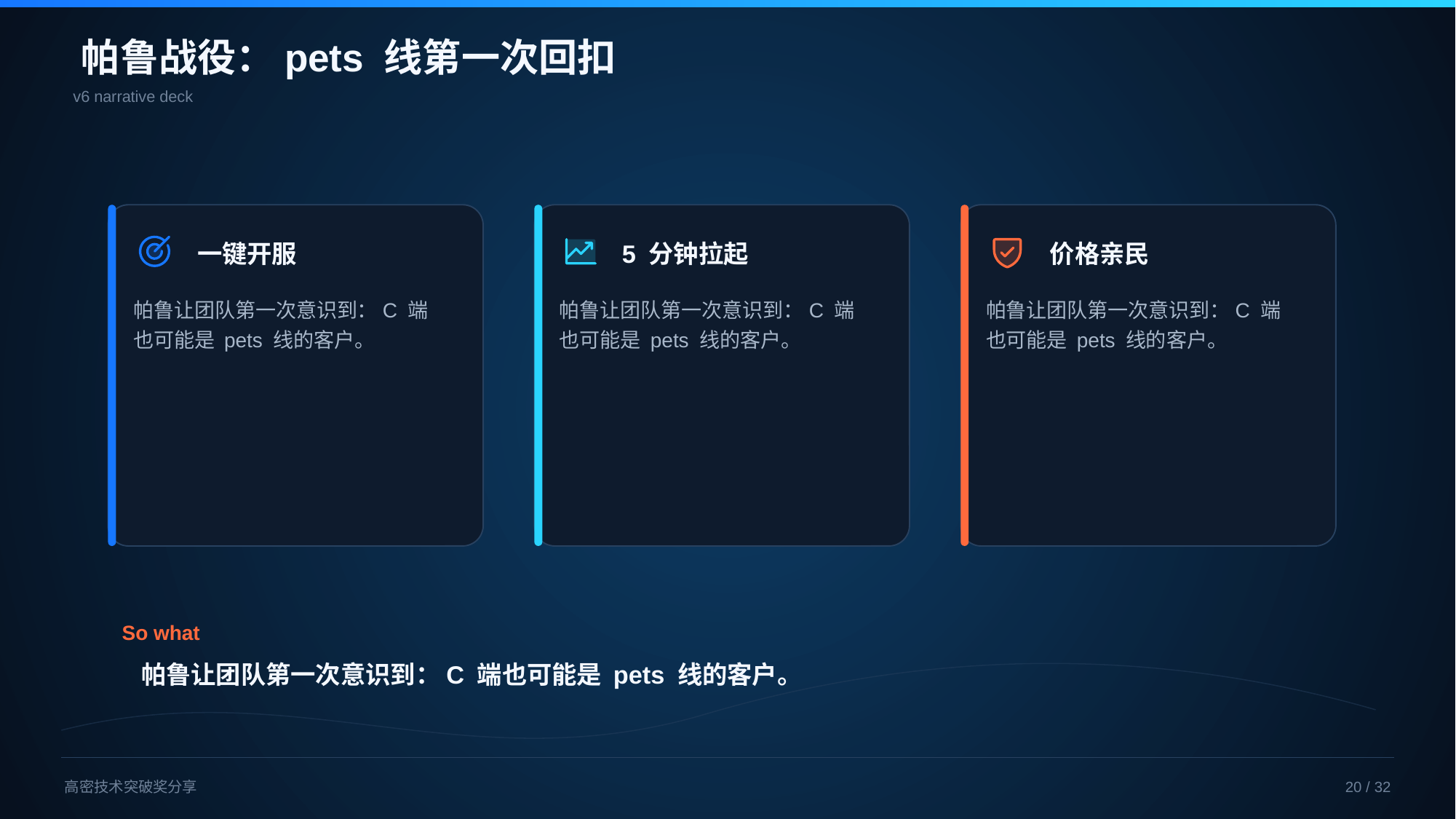

帕鲁战役：pets 线第一次回扣
v6 narrative deck

一键开服
帕鲁让团队第一次意识到：C 端也可能是 pets 线的客户。

5 分钟拉起

帕鲁让团队第一次意识到：C 端也可能是 pets 线的客户。

价格亲民

帕鲁让团队第一次意识到：C 端也可能是 pets 线的客户。
So what
帕鲁让团队第一次意识到：C 端也可能是 pets 线的客户。

高密技术突破奖分享
20 / 32